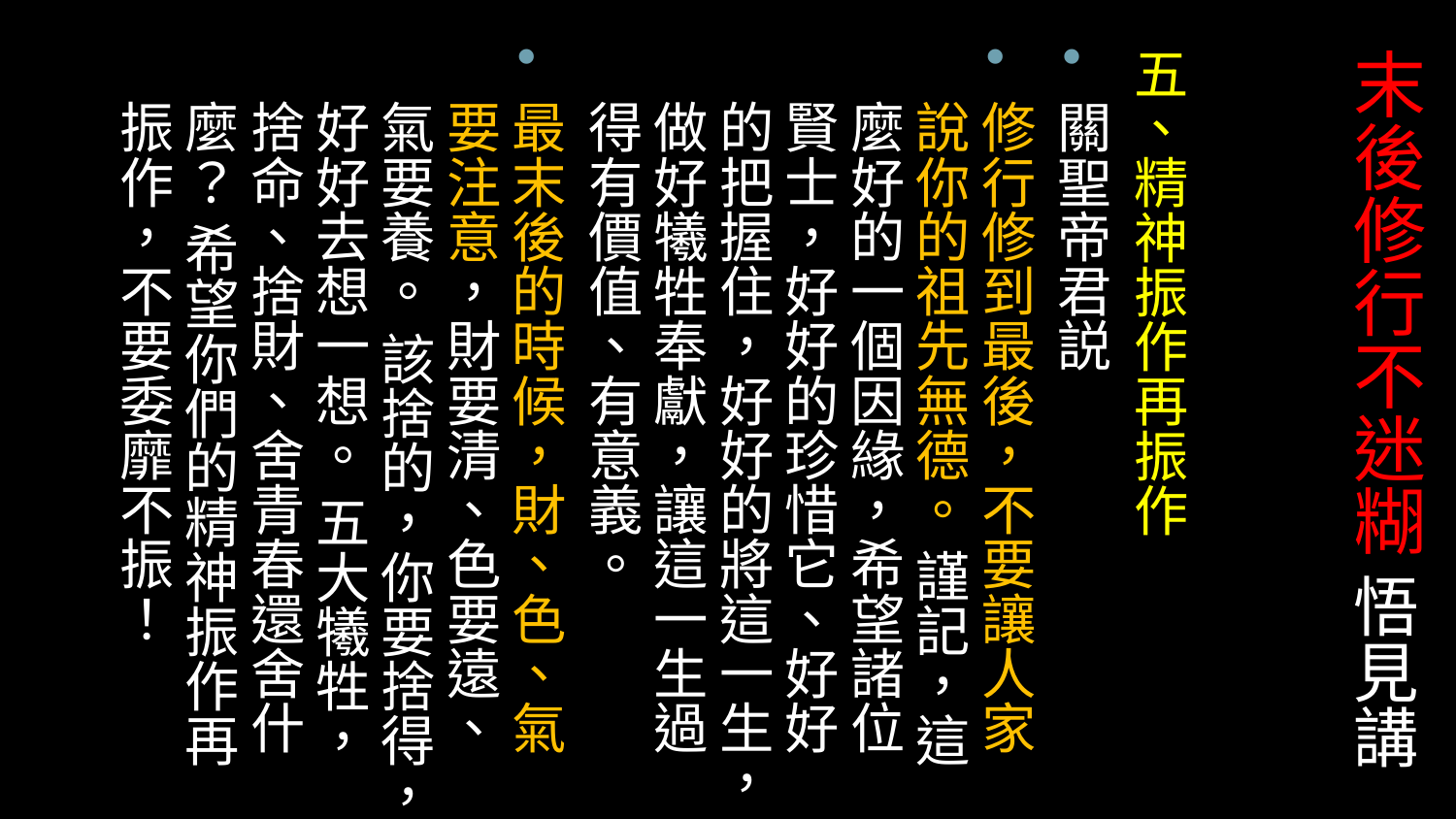

# 末後修行不迷糊 悟見講
五、精神振作再振作
關聖帝君説
修行修到最後，不要讓人家說你的祖先無德。 謹記，這麼好的一個因緣，希望諸位賢士，好好的珍惜它、好好的把握住，好好的將這一生，做好犧牲奉獻，讓這一生過得有價值、有意義。
最末後的時候，財、色、氣要注意，財要清、色要遠、氣要養。 該捨的，你要捨得，好好去想一想。 五大犧牲，捨命、捨財、舍青春還舍什麼？ 希望你們的精神振作再振作，不要委靡不振！